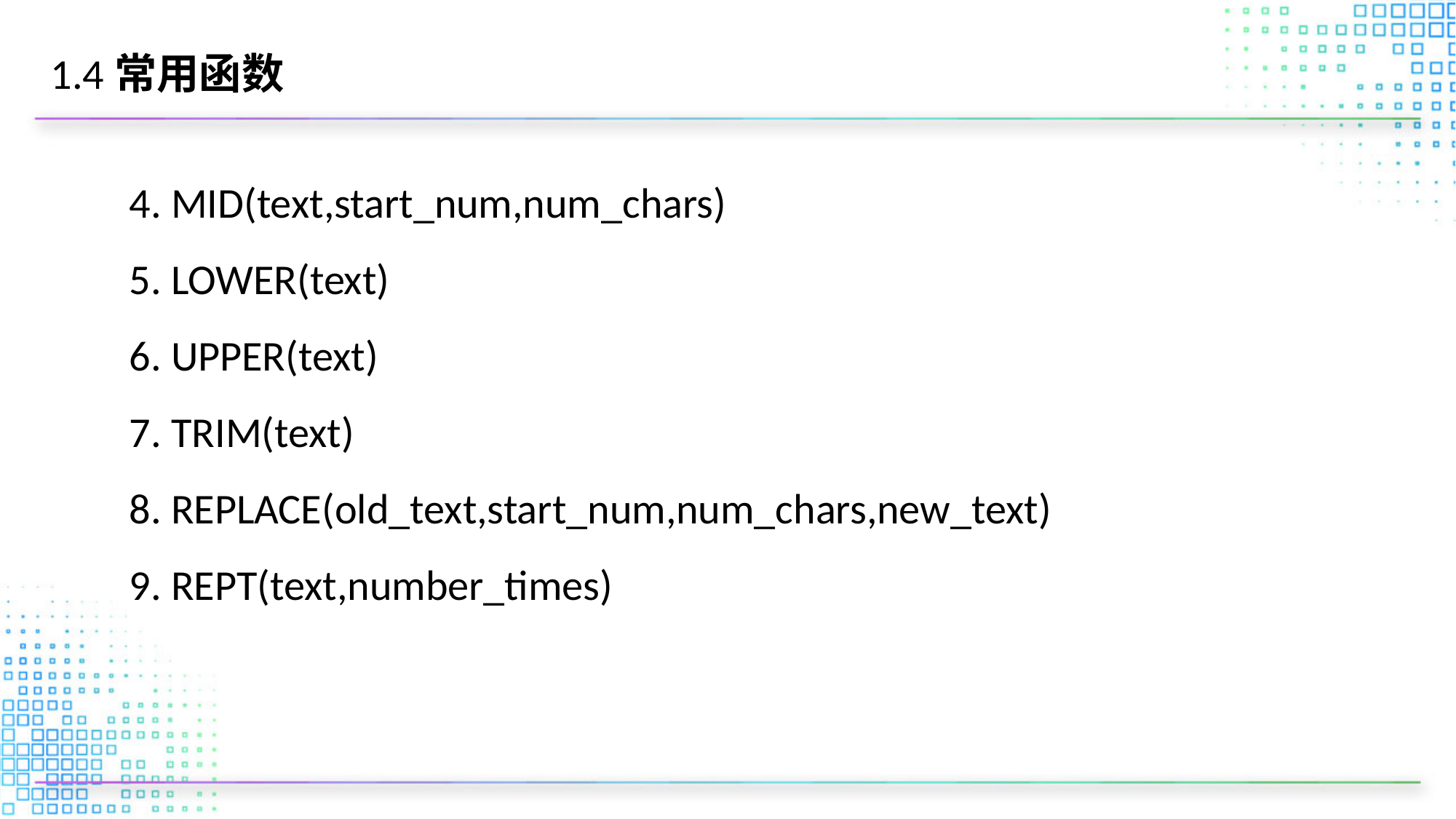

# 1.4常用函数
4. MID(text,start_num,num_chars)
5. LOWER(text)
6. UPPER(text)
7. TRIM(text)
8. REPLACE(old_text,start_num,num_chars,new_text)
9. REPT(text,number_times)